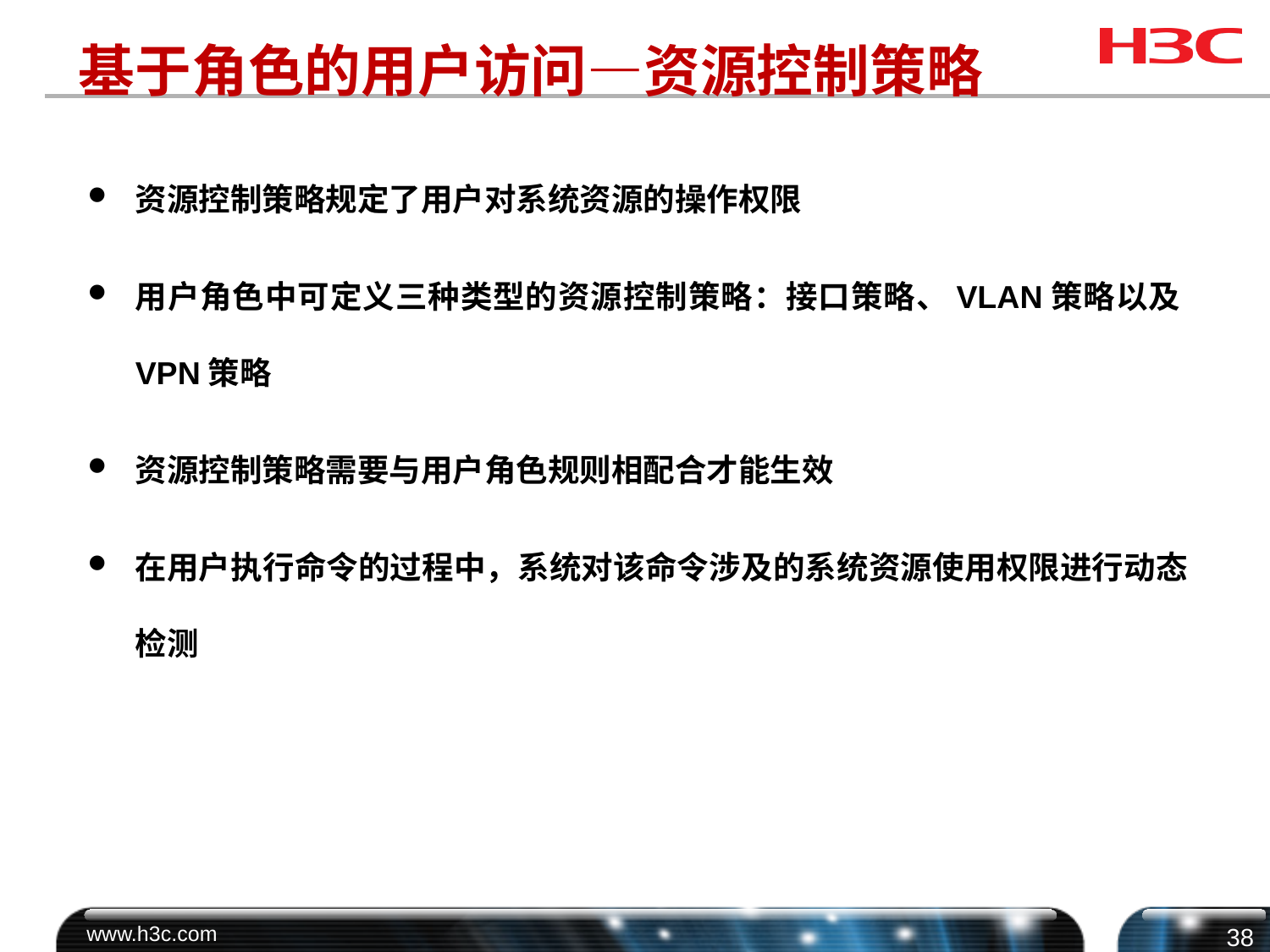

# 基于角色的用户访问—资源控制策略
资源控制策略规定了用户对系统资源的操作权限
用户角色中可定义三种类型的资源控制策略：接口策略、VLAN策略以及VPN策略
资源控制策略需要与用户角色规则相配合才能生效
在用户执行命令的过程中，系统对该命令涉及的系统资源使用权限进行动态检测